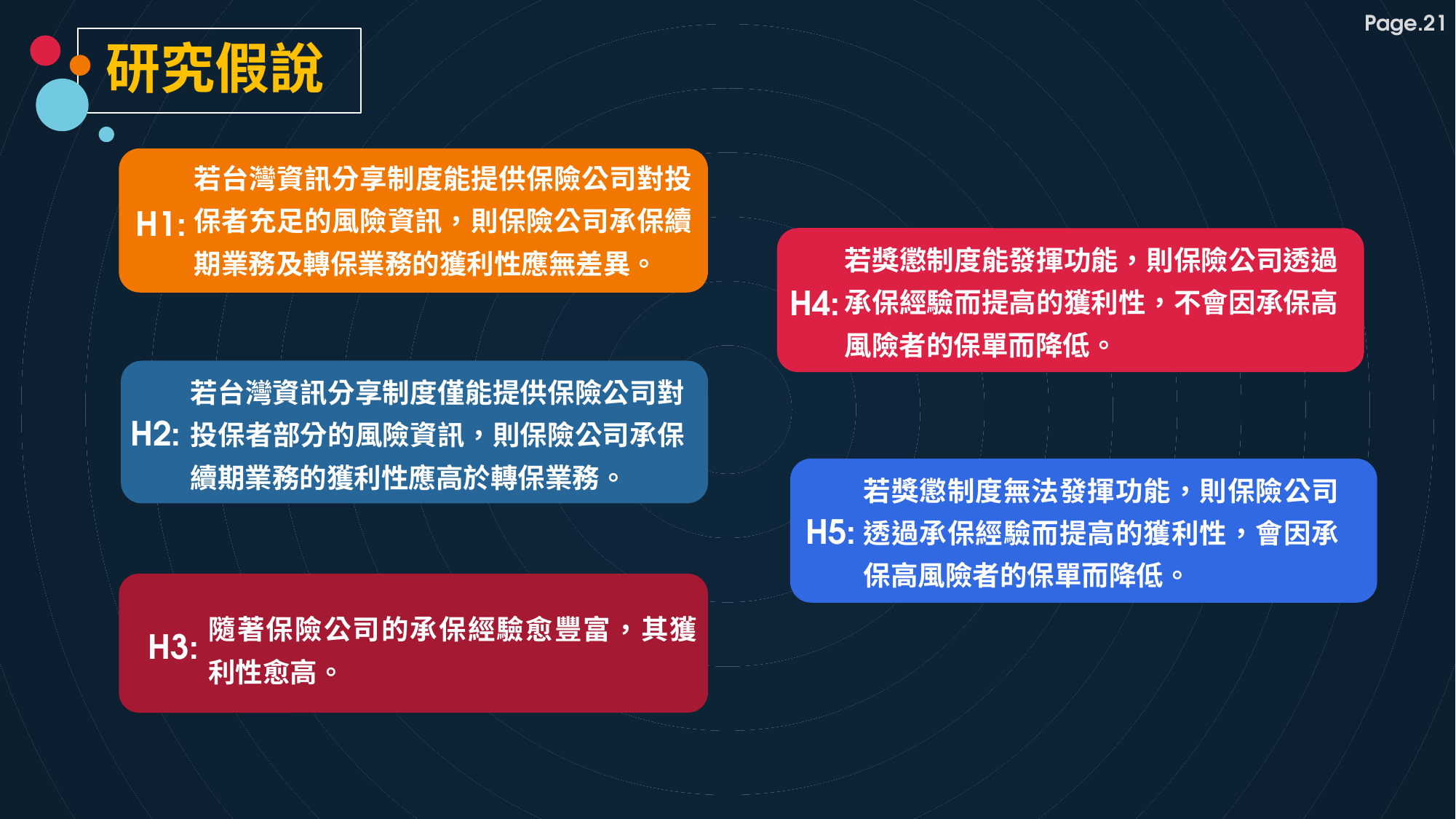

研究假說

若台灣資訊分享制度能提供保險公司對投保者充足的風險資訊，則保險公司承保續期業務及轉保業務的獲利性應無差異。

H1:

H4:
若獎懲制度能發揮功能，則保險公司透過承保經驗而提高的獲利性，不會因承保高風險者的保單而降低。
若台灣資訊分享制度僅能提供保險公司對投保者部分的風險資訊，則保險公司承保續期業務的獲利性應高於轉保業務。

H2:

H5:
若獎懲制度無法發揮功能，則保險公司透過承保經驗而提高的獲利性，會因承保高風險者的保單而降低。

H3:
隨著保險公司的承保經驗愈豐富，其獲利性愈高。